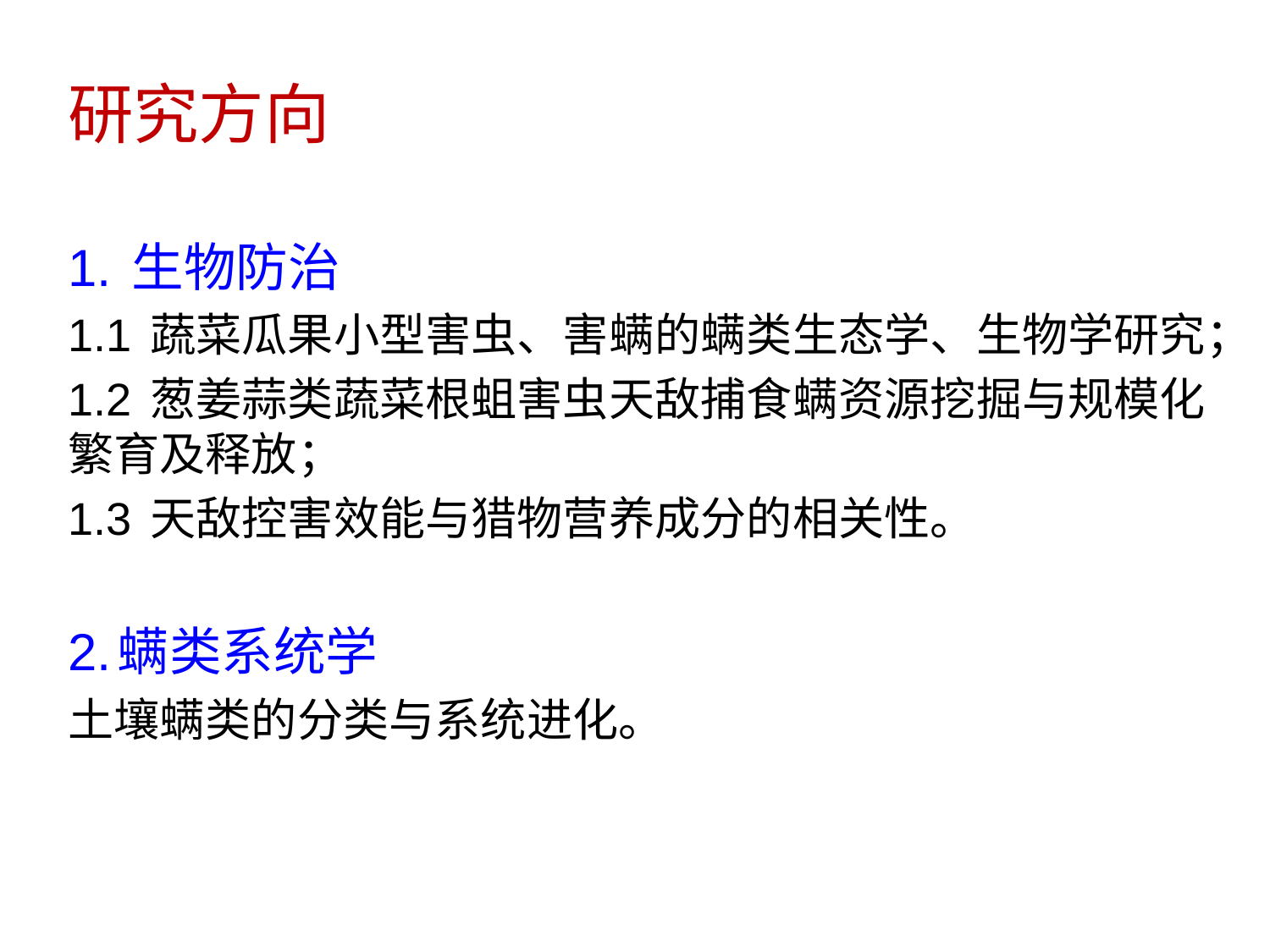

研究方向

1. 生物防治
1.1 蔬菜瓜果小型害虫、害螨的螨类生态学、生物学研究；
1.2 葱姜蒜类蔬菜根蛆害虫天敌捕食螨资源挖掘与规模化繁育及释放；
1.3 天敌控害效能与猎物营养成分的相关性。

2.螨类系统学
土壤螨类的分类与系统进化。